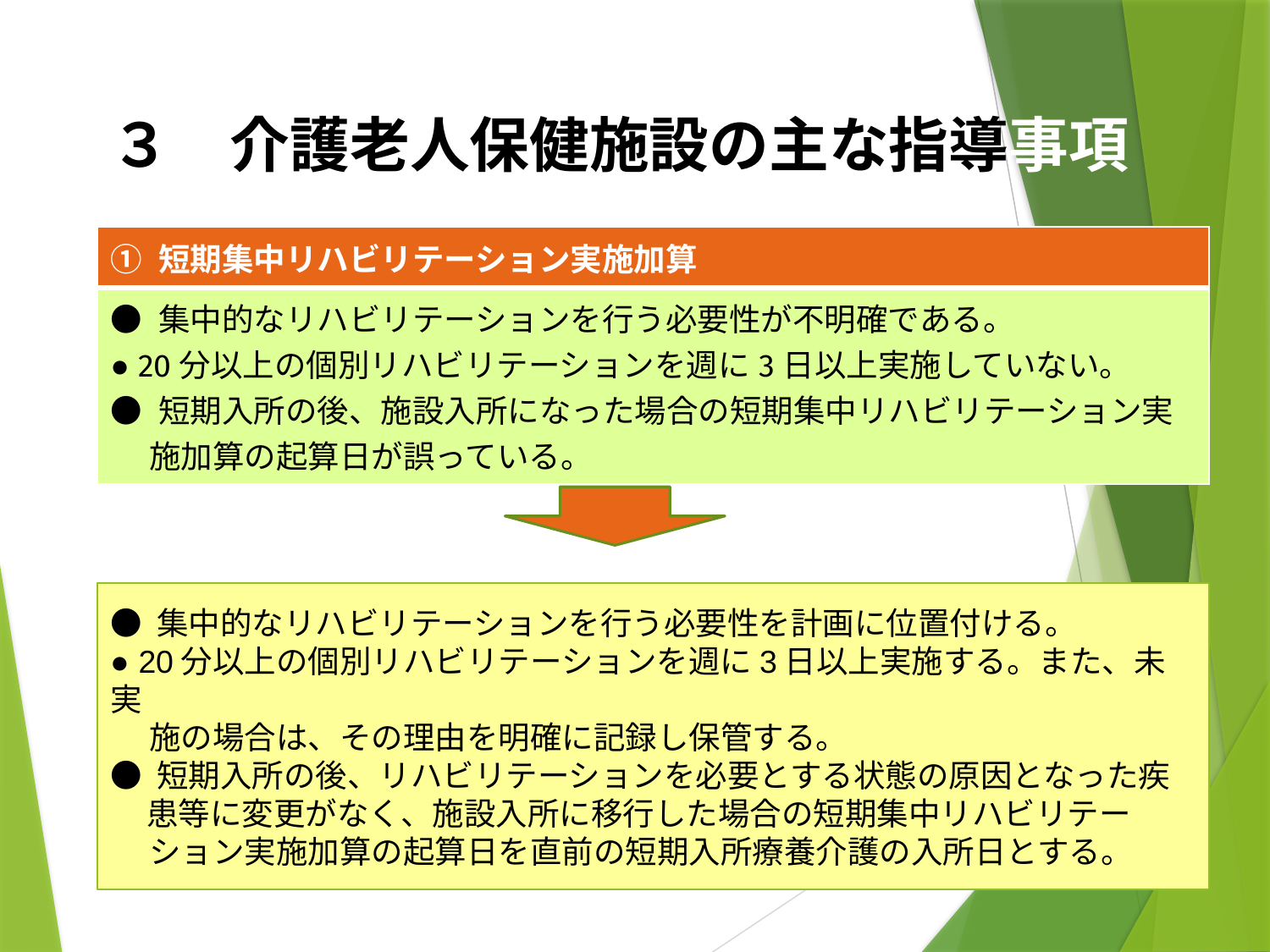

# ３　介護老人保健施設の主な指導事項
| ① 短期集中リハビリテーション実施加算 |
| --- |
| ● 集中的なリハビリテーションを行う必要性が不明確である。 ● 20分以上の個別リハビリテーションを週に3日以上実施していない。 ● 短期入所の後、施設入所になった場合の短期集中リハビリテーション実 　 施加算の起算日が誤っている。 |

● 集中的なリハビリテーションを行う必要性を計画に位置付ける。
● 20分以上の個別リハビリテーションを週に3日以上実施する。また、未実
　 施の場合は、その理由を明確に記録し保管する。
● 短期入所の後、リハビリテーションを必要とする状態の原因となった疾
    患等に変更がなく、施設入所に移行した場合の短期集中リハビリテー
　 ション実施加算の起算日を直前の短期入所療養介護の入所日とする。
9